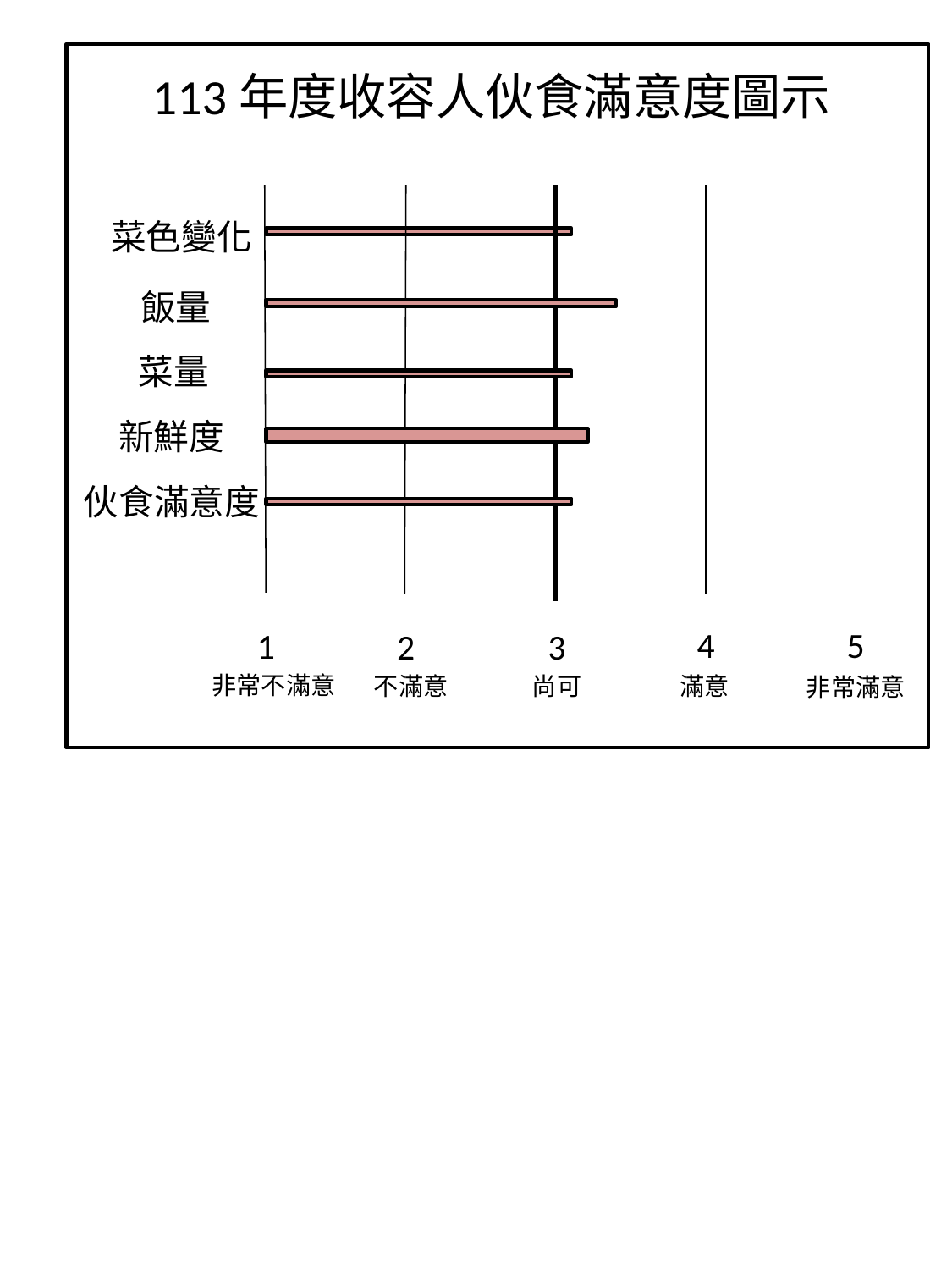

# 113年度收容人伙食滿意度圖示
菜色變化

飯量

菜量

新鮮度

伙食滿意度

4
5
1
3
2
非常不滿意
滿意
不滿意
尚可
非常滿意